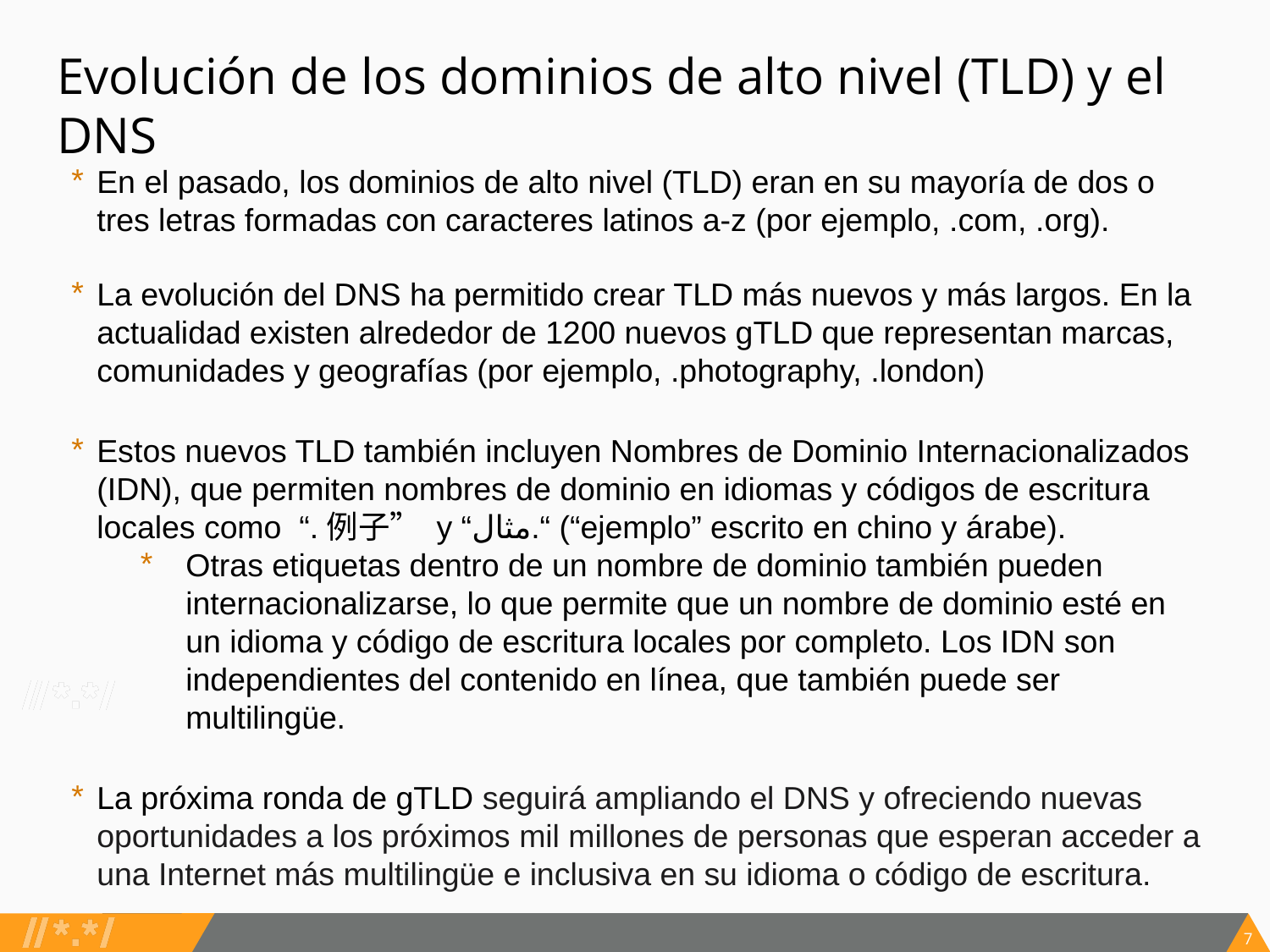

# Evolución de los dominios de alto nivel (TLD) y el DNS
En el pasado, los dominios de alto nivel (TLD) eran en su mayoría de dos o tres letras formadas con caracteres latinos a-z (por ejemplo, .com, .org).

La evolución del DNS ha permitido crear TLD más nuevos y más largos. En la actualidad existen alrededor de 1200 nuevos gTLD que representan marcas, comunidades y geografías (por ejemplo, .photography, .london)

Estos nuevos TLD también incluyen Nombres de Dominio Internacionalizados (IDN), que permiten nombres de dominio en idiomas y códigos de escritura locales como  “.例子” y “مثال.“ (“ejemplo” escrito en chino y árabe).
Otras etiquetas dentro de un nombre de dominio también pueden internacionalizarse, lo que permite que un nombre de dominio esté en un idioma y código de escritura locales por completo. Los IDN son independientes del contenido en línea, que también puede ser multilingüe.

La próxima ronda de gTLD seguirá ampliando el DNS y ofreciendo nuevas oportunidades a los próximos mil millones de personas que esperan acceder a una Internet más multilingüe e inclusiva en su idioma o código de escritura.